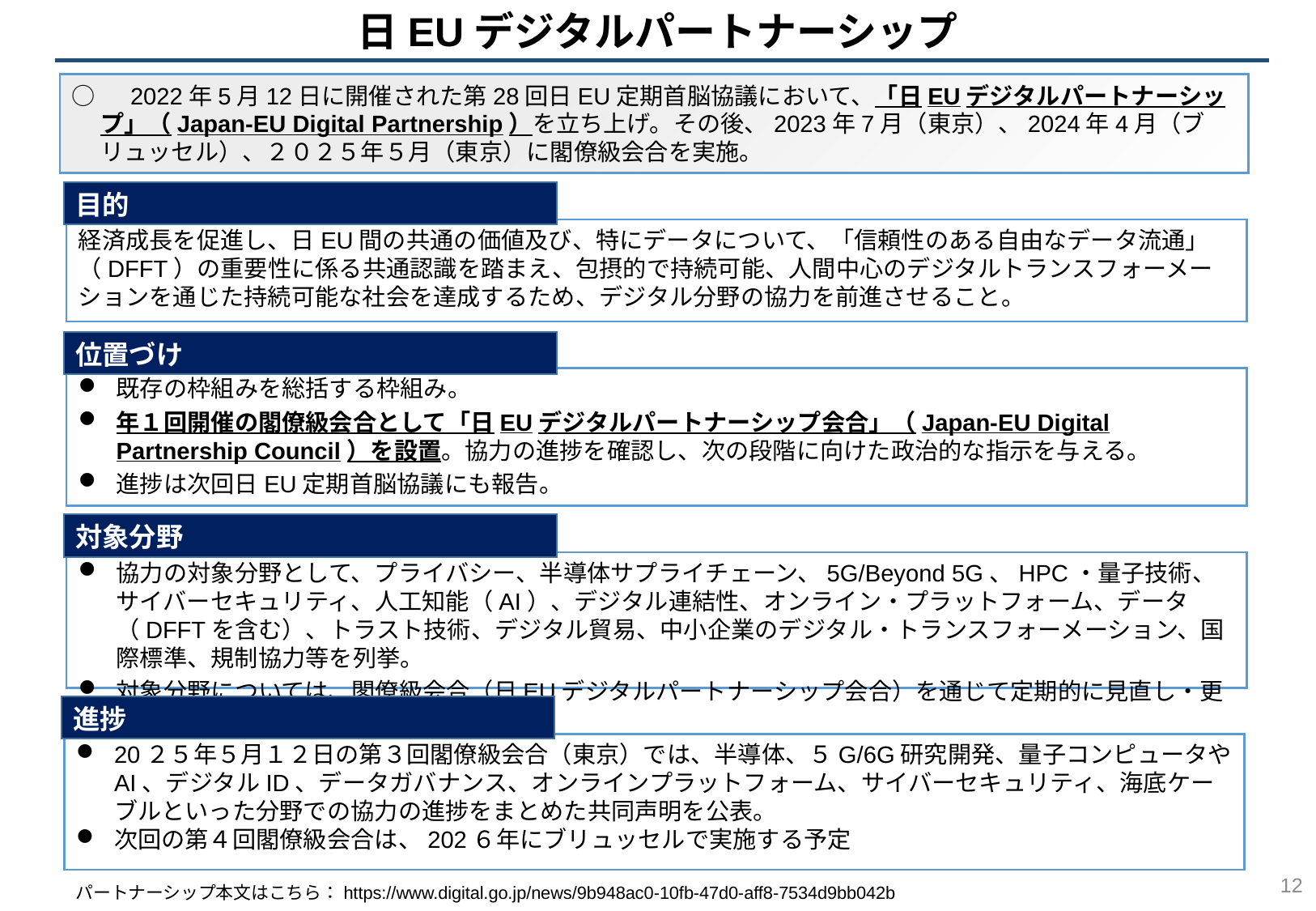

日EUデジタルパートナーシップ
○　2022年5月12日に開催された第28回日EU定期首脳協議において、「日EUデジタルパートナーシップ」（Japan-EU Digital Partnership）を立ち上げ。その後、2023年7月（東京）、2024年4月（ブリュッセル）、２０２５年５月（東京）に閣僚級会合を実施。
目的
経済成長を促進し、日EU間の共通の価値及び、特にデータについて、「信頼性のある自由なデータ流通」（DFFT）の重要性に係る共通認識を踏まえ、包摂的で持続可能、人間中心のデジタルトランスフォーメーションを通じた持続可能な社会を達成するため、デジタル分野の協力を前進させること。
位置づけ
既存の枠組みを総括する枠組み。
年１回開催の閣僚級会合として「日EUデジタルパートナーシップ会合」（Japan-EU Digital Partnership Council）を設置。協力の進捗を確認し、次の段階に向けた政治的な指示を与える。
進捗は次回日EU定期首脳協議にも報告。
対象分野
協力の対象分野として、プライバシー、半導体サプライチェーン、5G/Beyond 5G、HPC・量子技術、サイバーセキュリティ、人工知能（AI）、デジタル連結性、オンライン・プラットフォーム、データ（DFFTを含む）、トラスト技術、デジタル貿易、中小企業のデジタル・トランスフォーメーション、国際標準、規制協力等を列挙。
対象分野については、閣僚級会合（日EUデジタルパートナーシップ会合）を通じて定期的に見直し・更新を行う。
進捗
20２５年５月１２日の第３回閣僚級会合（東京）では、半導体、５G/6G研究開発、量子コンピュータやAI、デジタルID、データガバナンス、オンラインプラットフォーム、サイバーセキュリティ、海底ケーブルといった分野での協力の進捗をまとめた共同声明を公表。
次回の第４回閣僚級会合は、202６年にブリュッセルで実施する予定
12
パートナーシップ本文はこちら：https://www.digital.go.jp/news/9b948ac0-10fb-47d0-aff8-7534d9bb042b